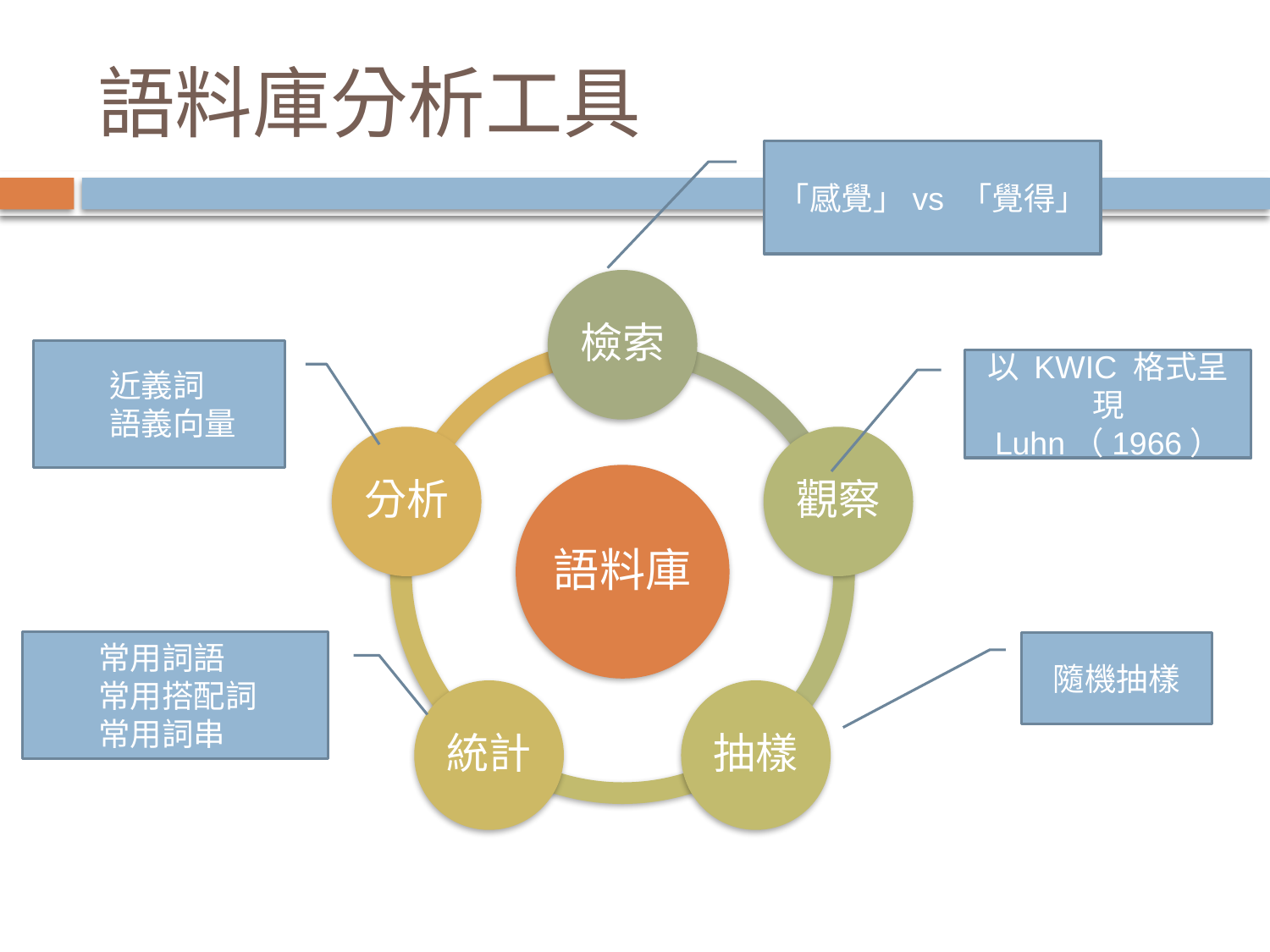

# 語料庫分析工具
「感覺」vs 「覺得」
語料庫
檢索
觀察
抽樣
統計
分析
近義詞
語義向量
以 KWIC 格式呈現
Luhn（1966）
常用詞語
常用搭配詞
常用詞串
隨機抽樣